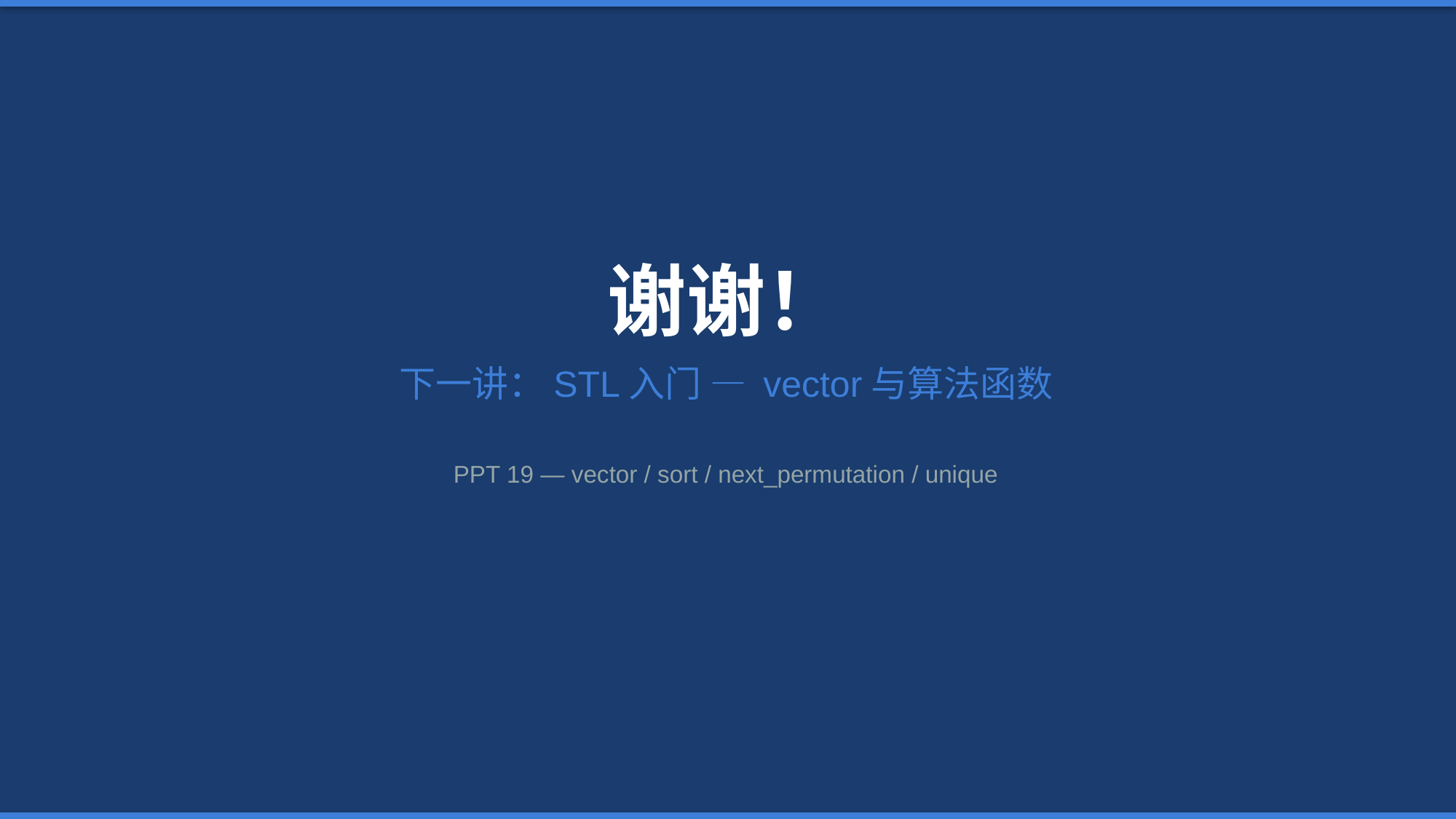

谢谢！
下一讲：STL入门 — vector与算法函数
PPT 19 — vector / sort / next_permutation / unique